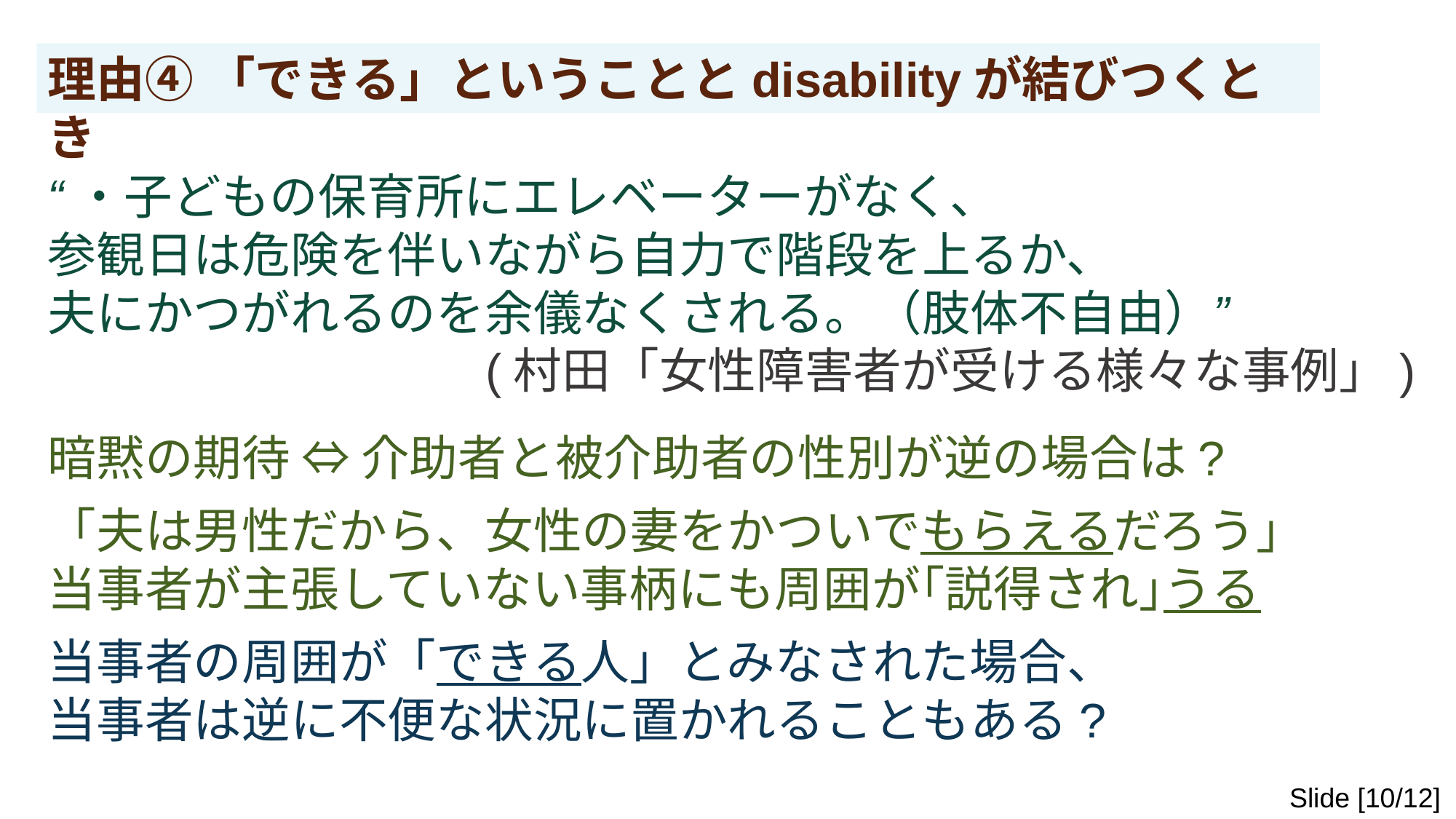

理由④ 「できる」ということとdisabilityが結びつくとき
“・子どもの保育所にエレベーターがなく、
参観日は危険を伴いながら自力で階段を上るか、
夫にかつがれるのを余儀なくされる。（肢体不自由）”
(村田「女性障害者が受ける様々な事例」)

暗黙の期待 ⇔ 介助者と被介助者の性別が逆の場合は?

「夫は男性だから、女性の妻をかついでもらえるだろう」
当事者が主張していない事柄にも周囲が｢説得され｣うる

当事者の周囲が「できる人」とみなされた場合、
当事者は逆に不便な状況に置かれることもある?